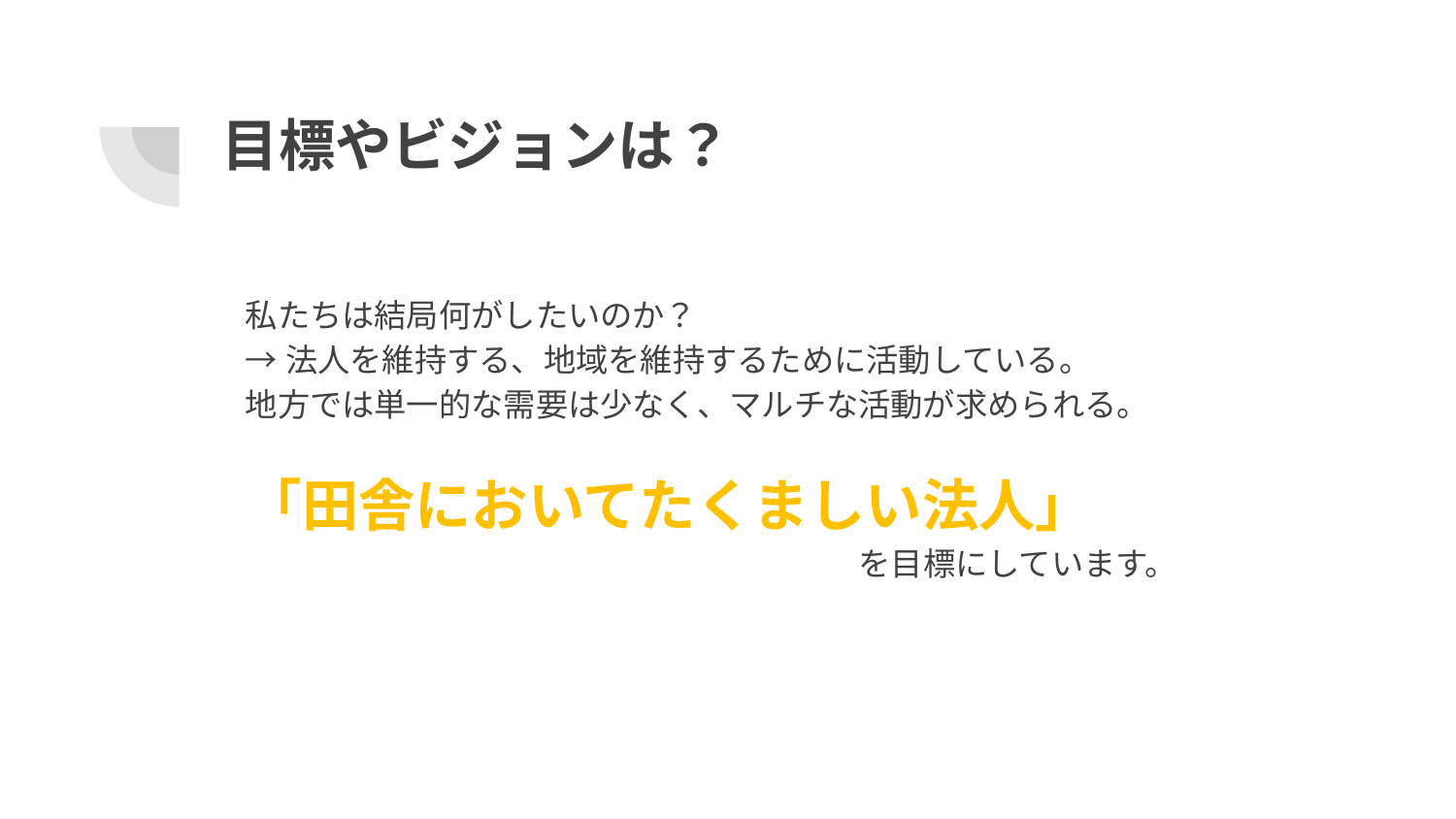

# 目標やビジョンは？
私たちは結局何がしたいのか？
→法人を維持する、地域を維持するために活動している。
地方では単一的な需要は少なく、マルチな活動が求められる。

「田舎においてたくましい法人」
　　　　　　　　　　　　　　　　　　　を目標にしています。